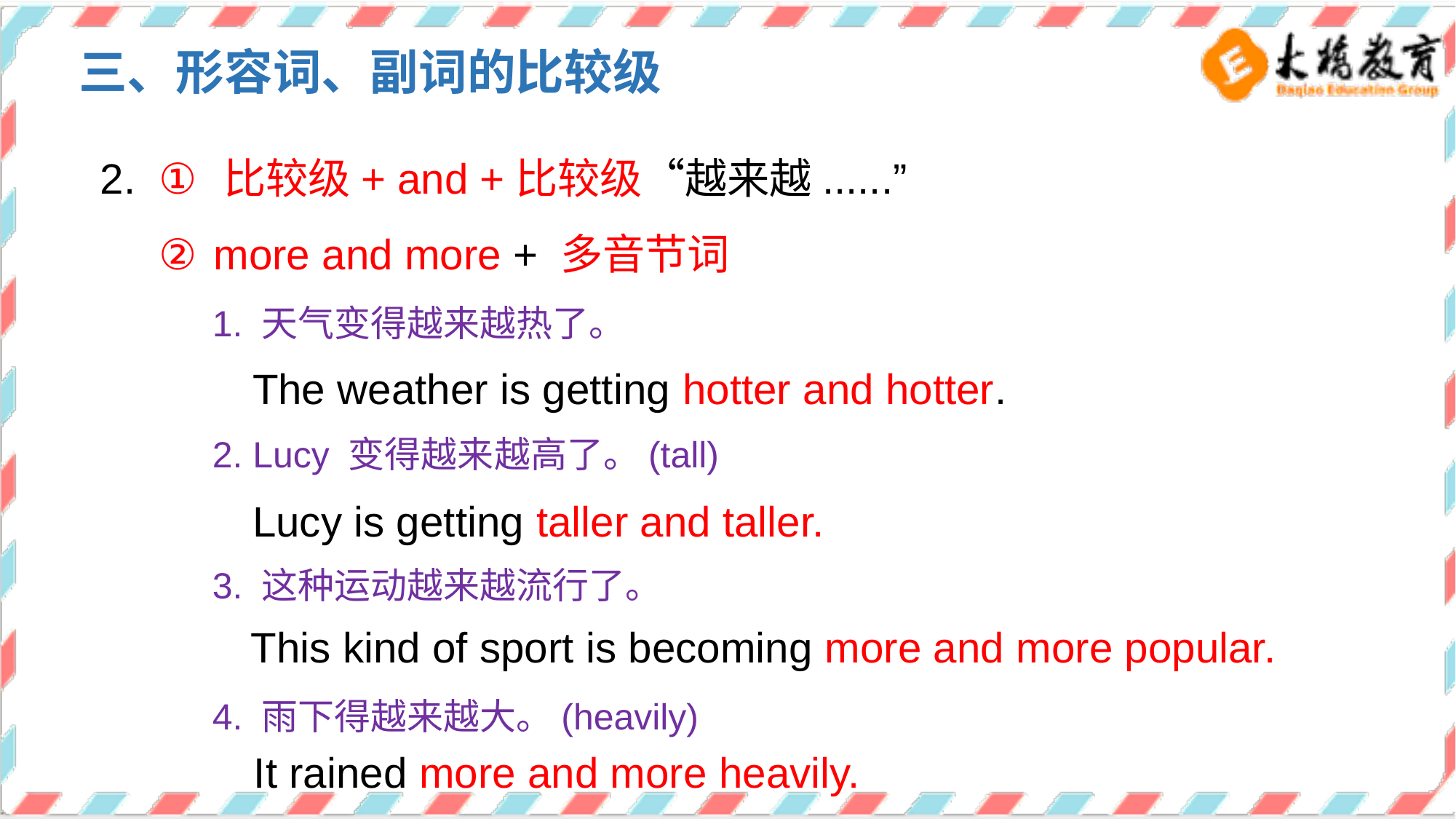

三、形容词、副词的比较级
2.  ① 比较级+ and +比较级“越来越......”
     ② more and more + 多音节词
           1. 天气变得越来越热了。

           2. Lucy 变得越来越高了。(tall)

           3. 这种运动越来越流行了。

           4. 雨下得越来越大。(heavily)
The weather is getting hotter and hotter.
Lucy is getting taller and taller.
This kind of sport is becoming more and more popular.
It rained more and more heavily.